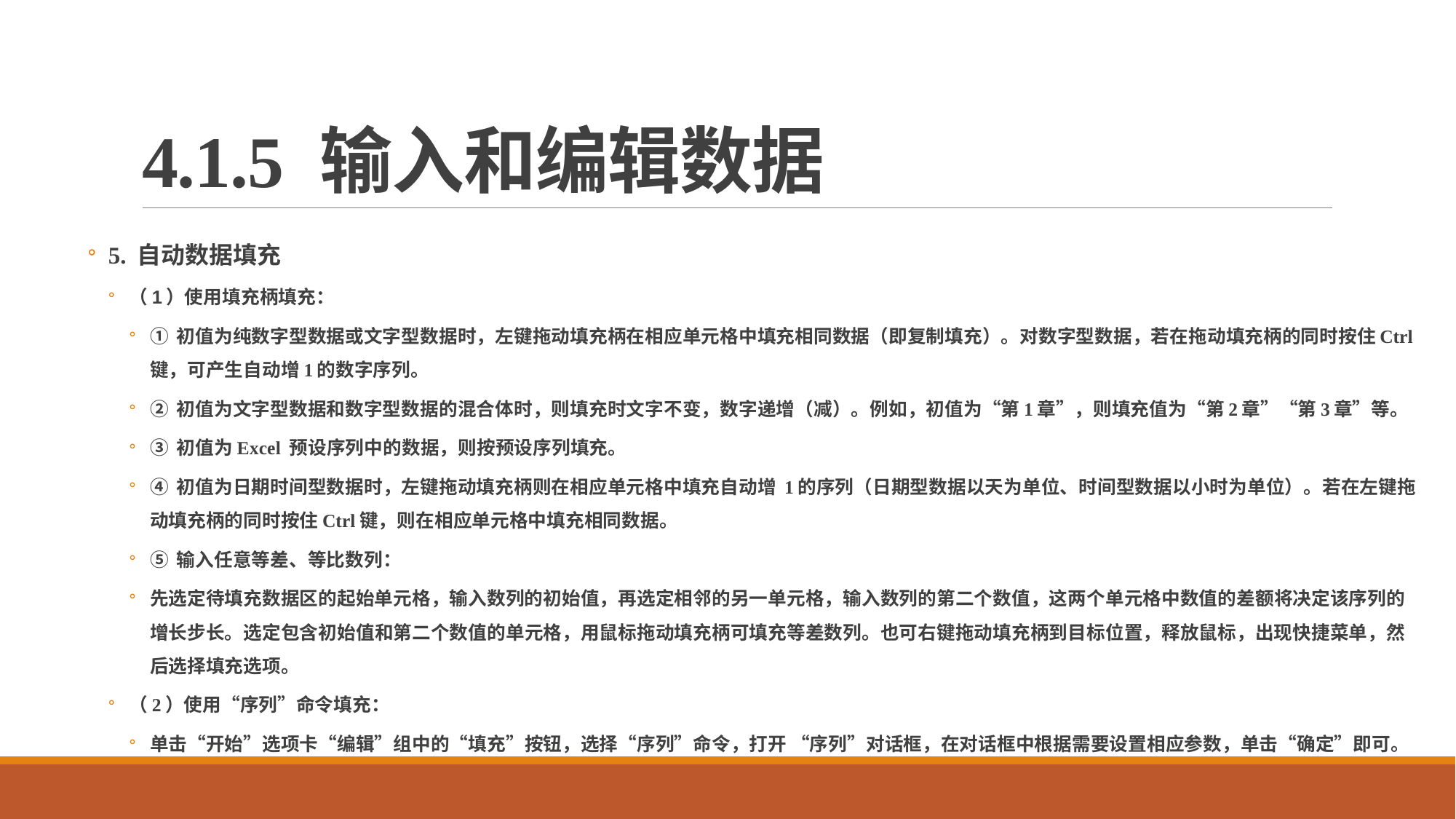

# 4.1.5 输入和编辑数据
5. 自动数据填充
（1）使用填充柄填充：
① 初值为纯数字型数据或文字型数据时，左键拖动填充柄在相应单元格中填充相同数据（即复制填充）。对数字型数据，若在拖动填充柄的同时按住Ctrl键，可产生自动增1的数字序列。
② 初值为文字型数据和数字型数据的混合体时，则填充时文字不变，数字递增（减）。例如，初值为“第1章”，则填充值为“第2章”“第3章”等。
③ 初值为Excel 预设序列中的数据，则按预设序列填充。
④ 初值为日期时间型数据时，左键拖动填充柄则在相应单元格中填充自动增 1的序列（日期型数据以天为单位、时间型数据以小时为单位）。若在左键拖动填充柄的同时按住Ctrl键，则在相应单元格中填充相同数据。
⑤ 输入任意等差、等比数列：
先选定待填充数据区的起始单元格，输入数列的初始值，再选定相邻的另一单元格，输入数列的第二个数值，这两个单元格中数值的差额将决定该序列的增长步长。选定包含初始值和第二个数值的单元格，用鼠标拖动填充柄可填充等差数列。也可右键拖动填充柄到目标位置，释放鼠标，出现快捷菜单，然后选择填充选项。
（2）使用“序列”命令填充：
单击“开始”选项卡“编辑”组中的“填充”按钮，选择“序列”命令，打开 “序列”对话框，在对话框中根据需要设置相应参数，单击“确定”即可。